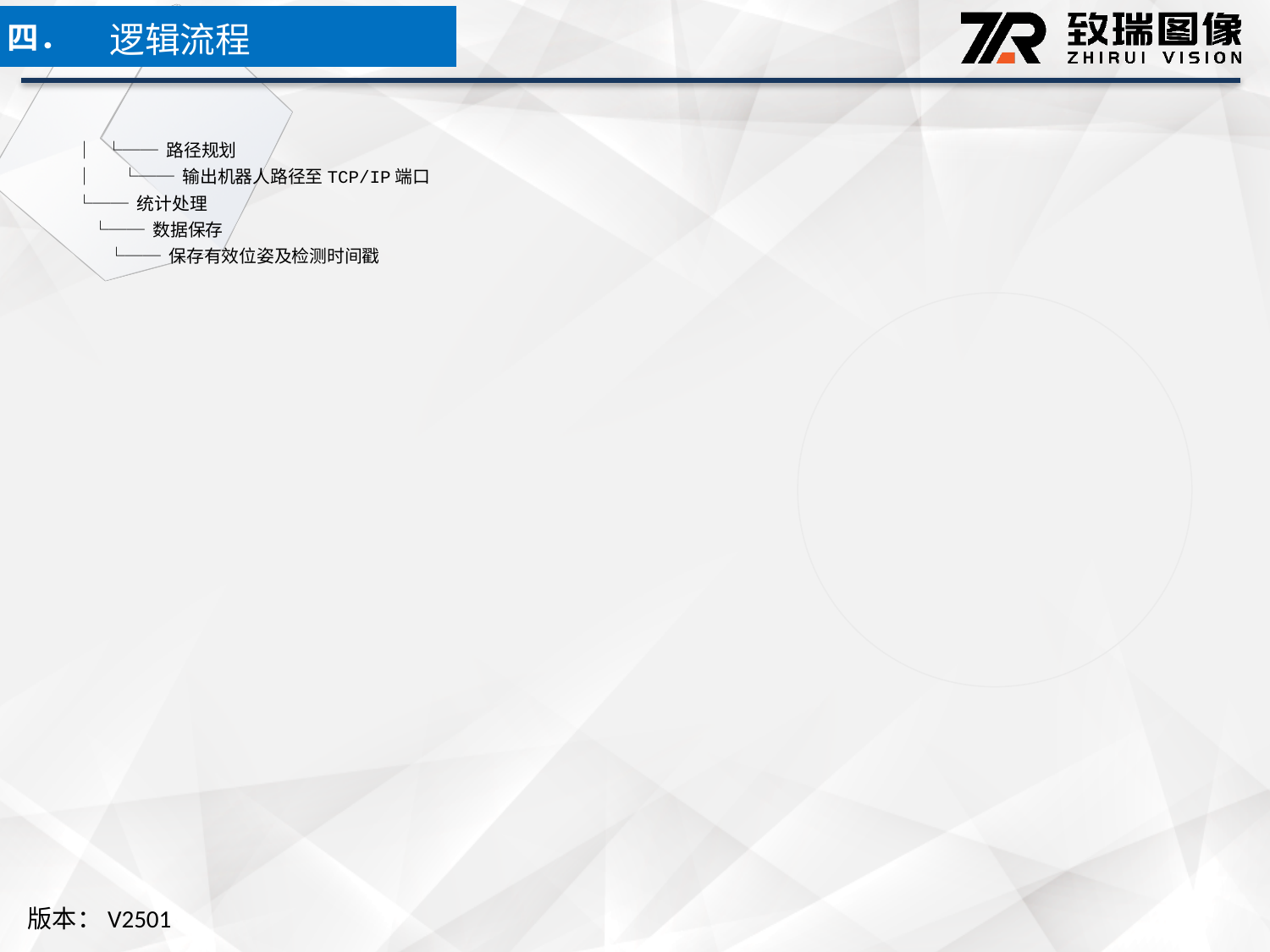

逻辑流程
四．

│   └── 路径规划
│       └── 输出机器人路径至TCP/IP端口
└── 统计处理
    └── 数据保存
        └── 保存有效位姿及检测时间戳